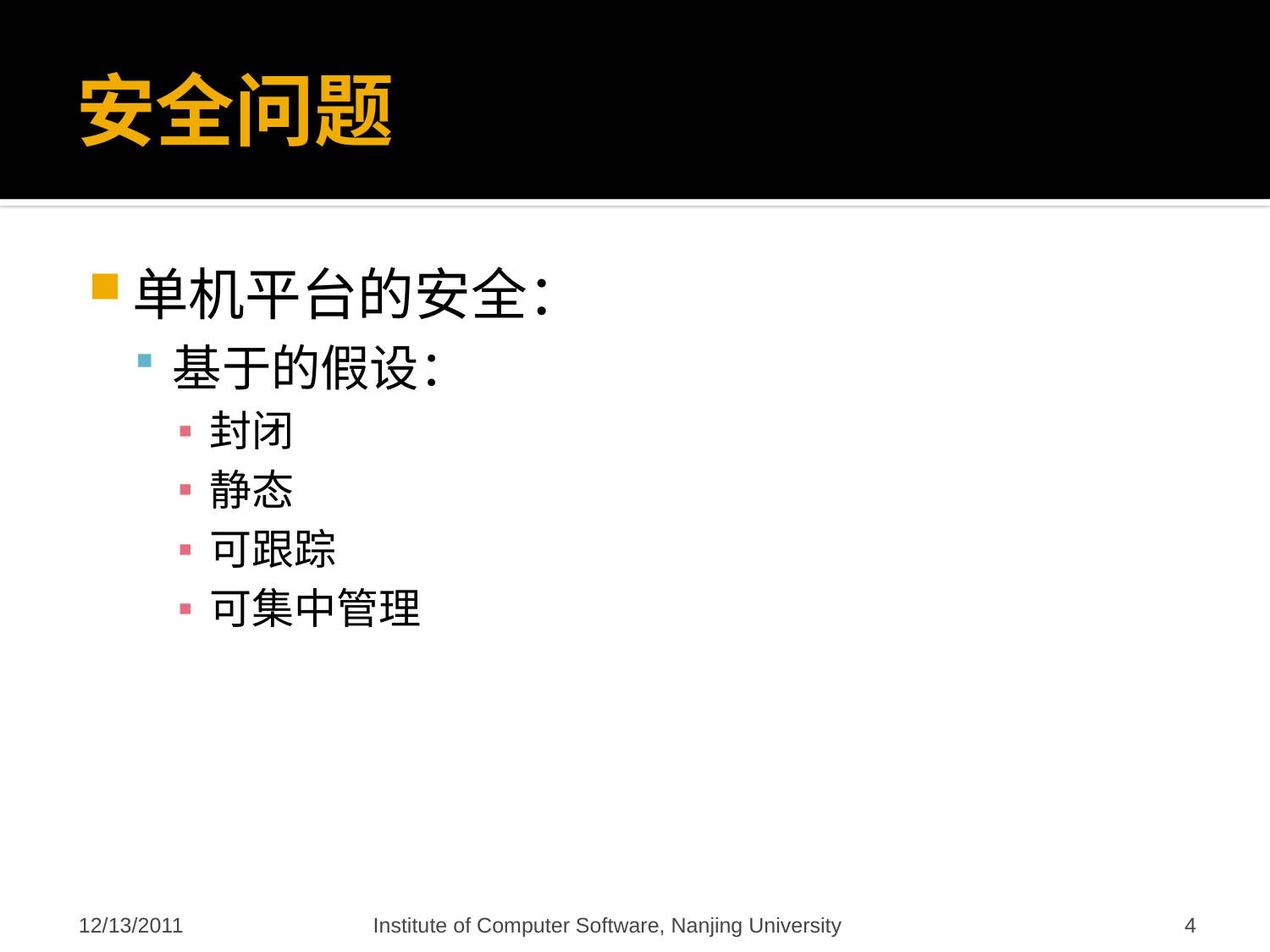

# 安全问题
单机平台的安全：
基于的假设：
封闭
静态
可跟踪
可集中管理
4
12/13/2011
Institute of Computer Software, Nanjing University
4